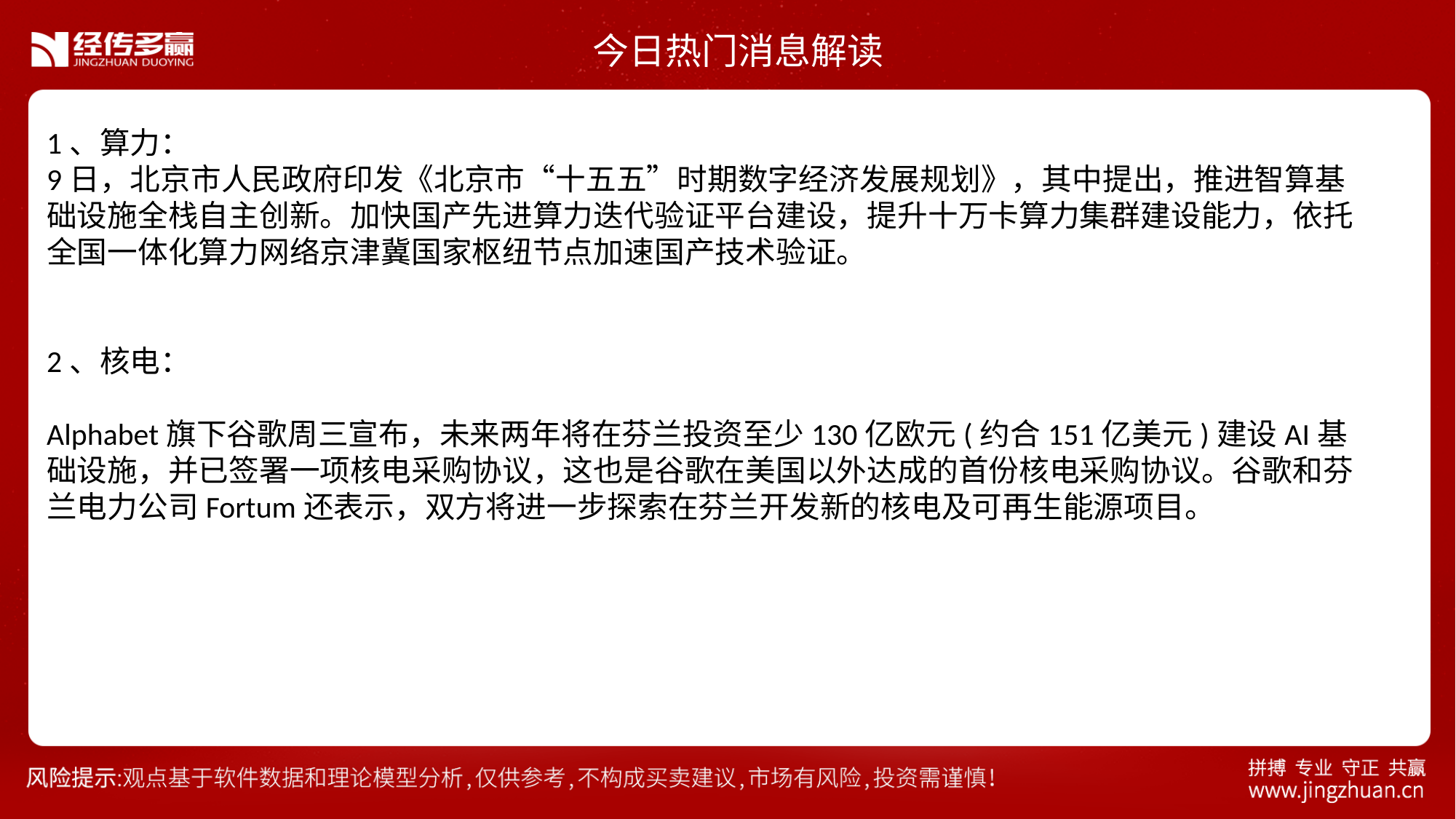

今日热门消息解读
1、算力：
9日，北京市人民政府印发《北京市“十五五”时期数字经济发展规划》，其中提出，推进智算基础设施全栈自主创新。加快国产先进算力迭代验证平台建设，提升十万卡算力集群建设能力，依托全国一体化算力网络京津冀国家枢纽节点加速国产技术验证。

2、核电：

Alphabet旗下谷歌周三宣布，未来两年将在芬兰投资至少130亿欧元(约合151亿美元)建设AI基础设施，并已签署一项核电采购协议，这也是谷歌在美国以外达成的首份核电采购协议。谷歌和芬兰电力公司Fortum还表示，双方将进一步探索在芬兰开发新的核电及可再生能源项目。